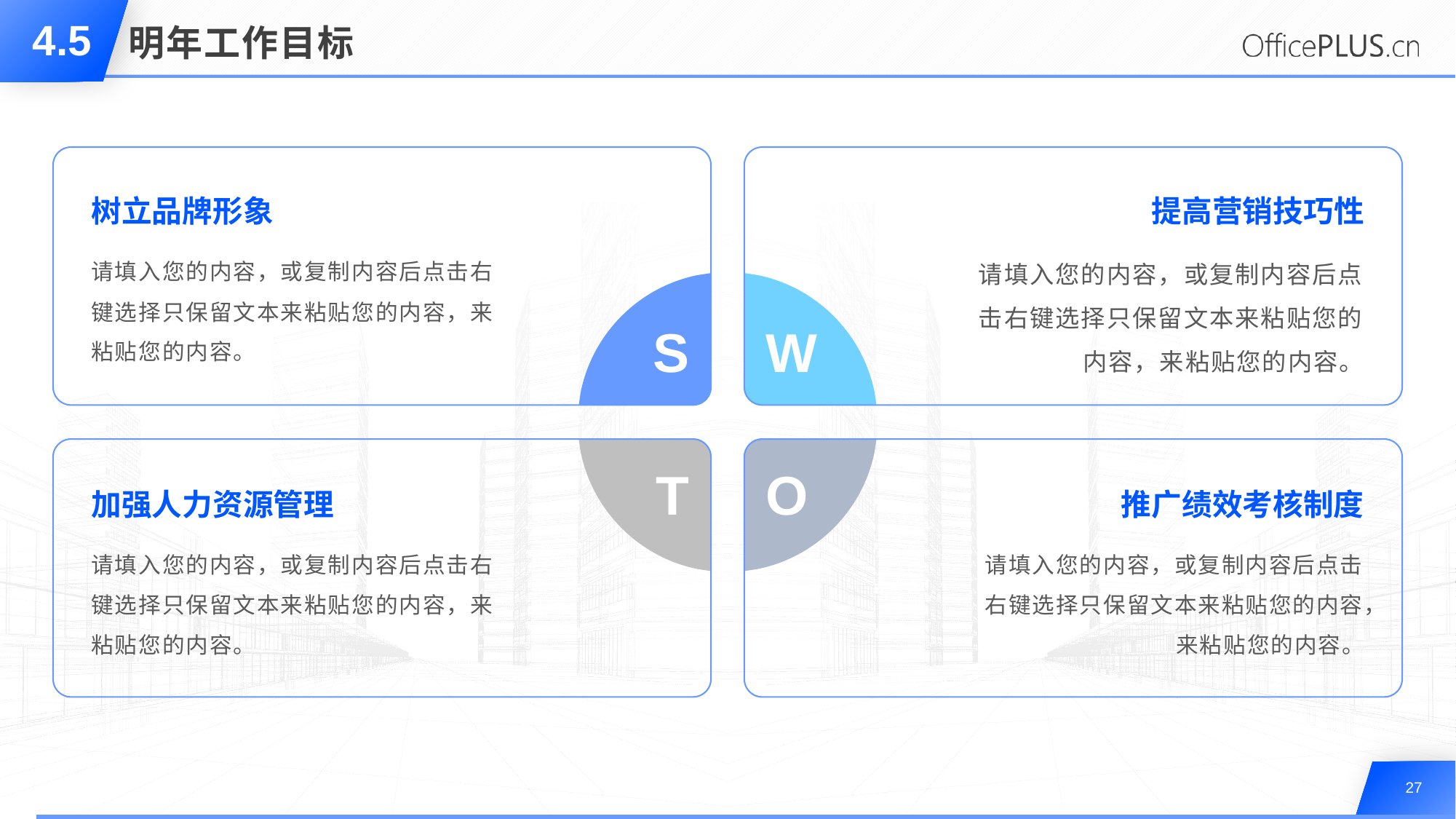

4.5
# 明年工作目标

树立品牌形象
提高营销技巧性
请填入您的内容，或复制内容后点击右键选择只保留文本来粘贴您的内容，来粘贴您的内容。
请填入您的内容，或复制内容后点击右键选择只保留文本来粘贴您的内容，来粘贴您的内容。

S

W

T

O
加强人力资源管理
推广绩效考核制度
请填入您的内容，或复制内容后点击右键选择只保留文本来粘贴您的内容，来粘贴您的内容。
请填入您的内容，或复制内容后点击右键选择只保留文本来粘贴您的内容，来粘贴您的内容。
27